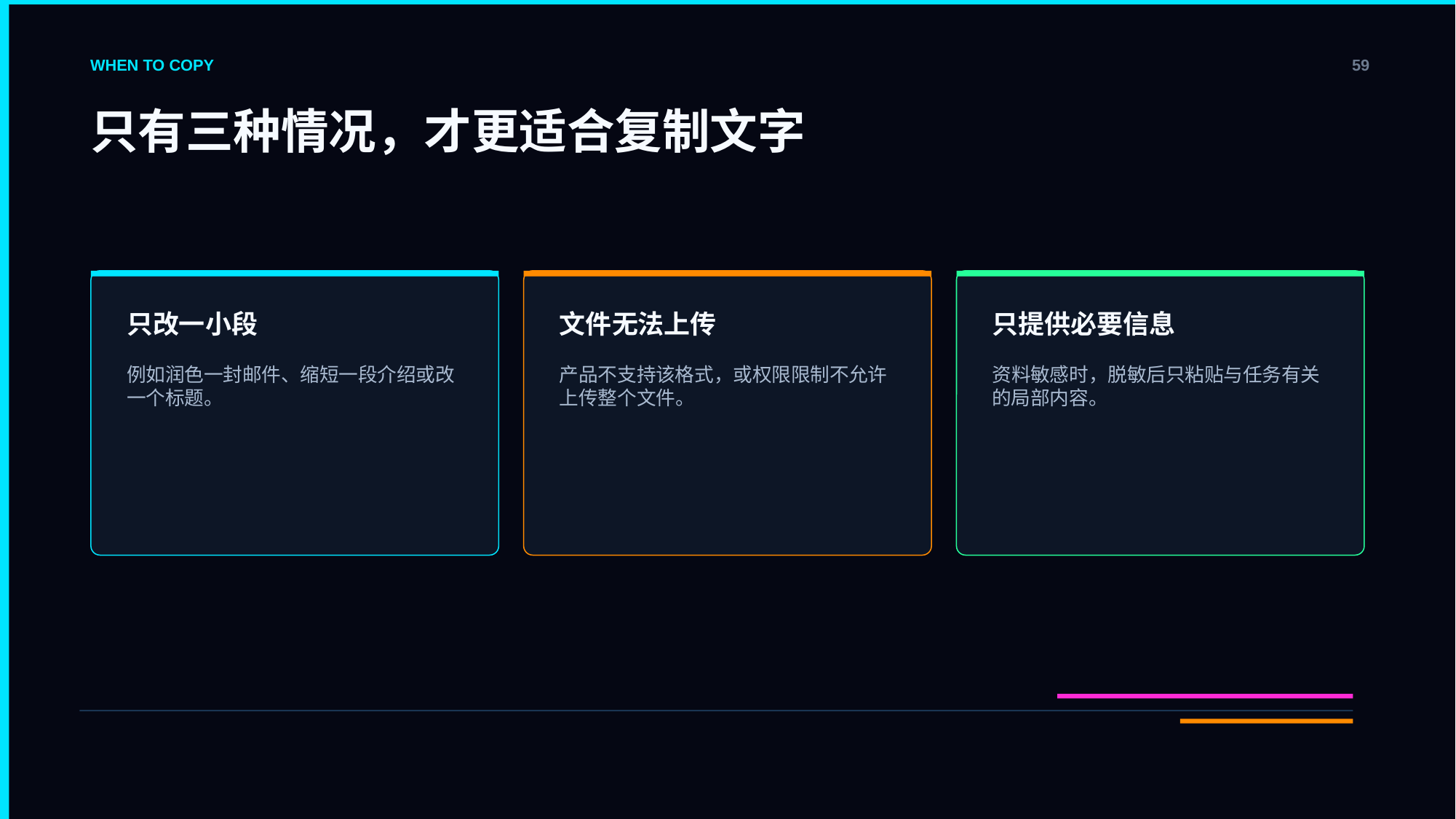

WHEN TO COPY
59
只有三种情况，才更适合复制文字

只改一小段
文件无法上传
只提供必要信息
例如润色一封邮件、缩短一段介绍或改一个标题。
产品不支持该格式，或权限限制不允许上传整个文件。
资料敏感时，脱敏后只粘贴与任务有关的局部内容。